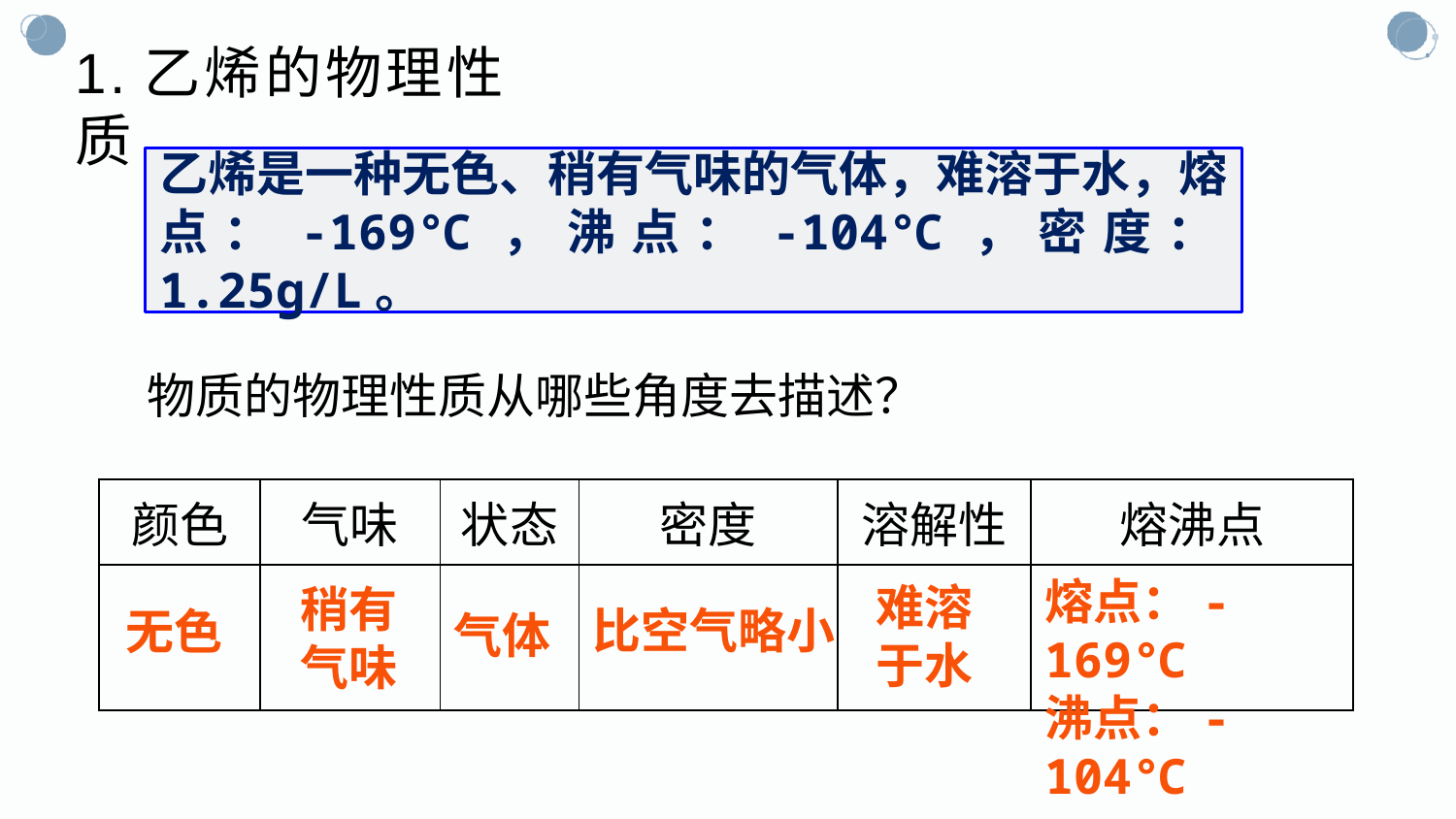

# 1.乙烯的物理性质
乙烯是一种无色、稍有气味的气体，难溶于水，熔点：-169℃，沸点：-104℃，密度：1.25g/L。
物质的物理性质从哪些角度去描述？
| 颜色 | 气味 | 状态 | 密度 | 溶解性 | 熔沸点 |
| --- | --- | --- | --- | --- | --- |
|  |  |  |  |  |  |
熔点：-169℃
沸点：-104℃
难溶于水
稍有气味
比空气略小
无色
气体